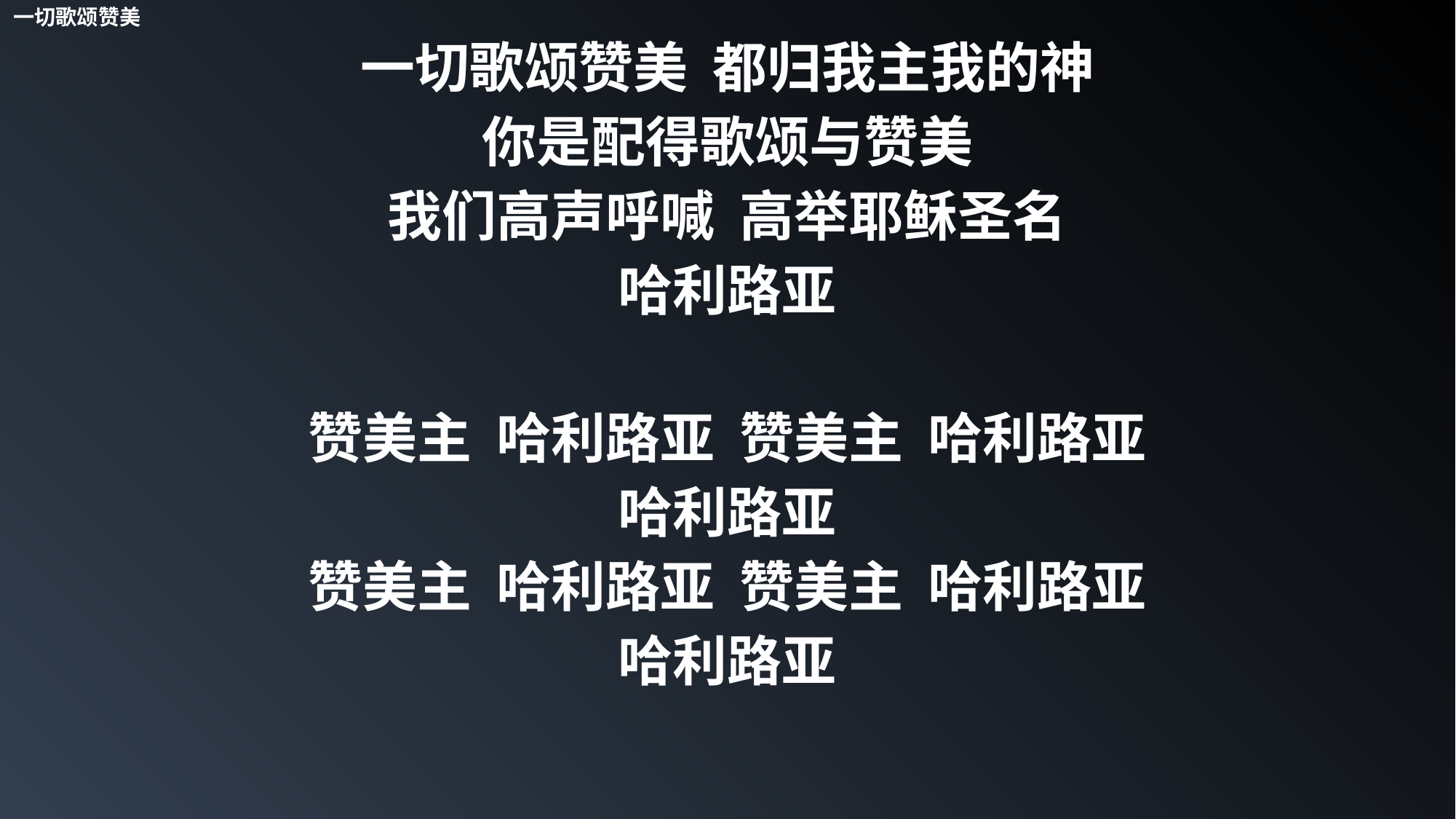

一切歌颂赞美
一切歌颂赞美  都归我主我的神
你是配得歌颂与赞美
我们高声呼喊  高举耶稣圣名
哈利路亚

赞美主  哈利路亚  赞美主  哈利路亚
哈利路亚
赞美主  哈利路亚  赞美主  哈利路亚
哈利路亚